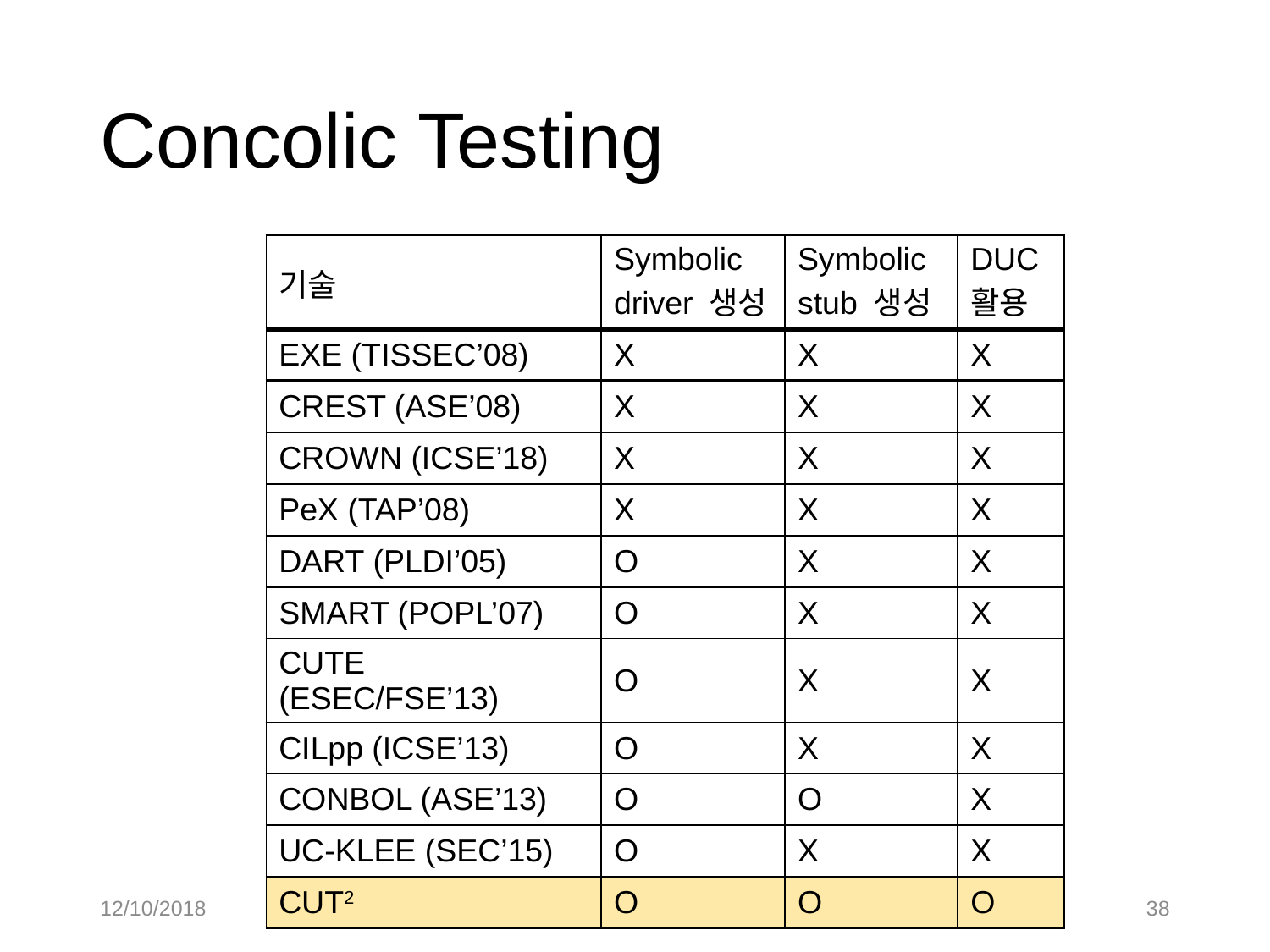

# Concolic Testing
| 기술 | Symbolic driver 생성 | Symbolic stub 생성 | DUC 활용 |
| --- | --- | --- | --- |
| EXE (TISSEC’08) | X | X | X |
| CREST (ASE’08) | X | X | X |
| CROWN (ICSE’18) | X | X | X |
| PeX (TAP’08) | X | X | X |
| DART (PLDI’05) | O | X | X |
| SMART (POPL’07) | O | X | X |
| CUTE (ESEC/FSE’13) | O | X | X |
| CILpp (ICSE’13) | O | X | X |
| CONBOL (ASE’13) | O | O | X |
| UC-KLEE (SEC’15) | O | X | X |
| CUT2 | O | O | O |
12/10/2018
38